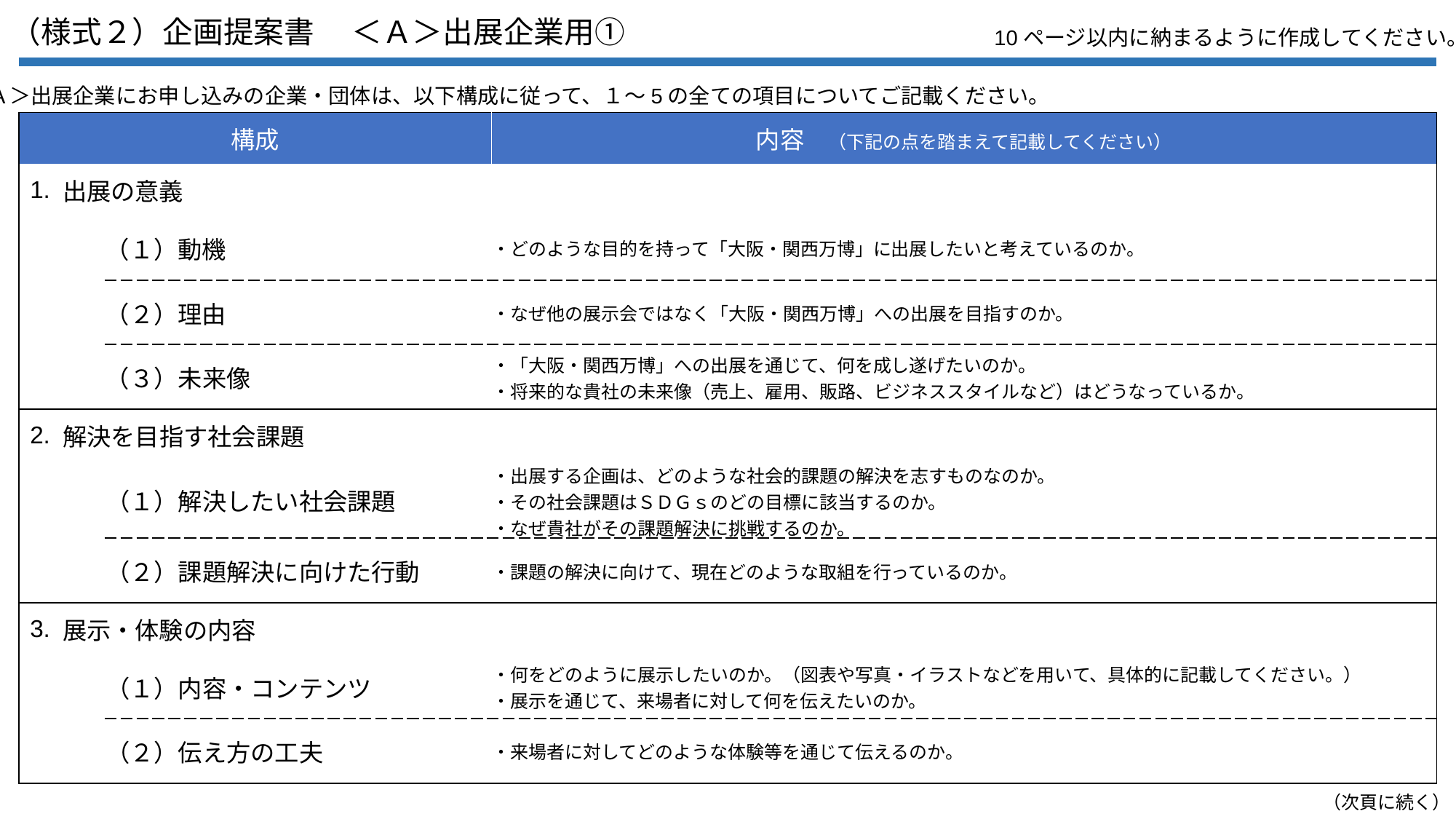

（様式２）企画提案書　 ＜Ａ＞出展企業用①
10ページ以内に納まるように作成してください。
＜Ａ＞出展企業にお申し込みの企業・団体は、以下構成に従って、１～5の全ての項目についてご記載ください。
| 構成 |  |  | 内容　（下記の点を踏まえて記載してください） |
| --- | --- | --- | --- |
| 1. | 出展の意義 |  |  |
|  |  | （１）動機 | ・どのような目的を持って「大阪・関西万博」に出展したいと考えているのか。 |
|  |  | （２）理由 | ・なぜ他の展示会ではなく「大阪・関西万博」への出展を目指すのか。 |
|  |  | （３）未来像 | ・「大阪・関西万博」への出展を通じて、何を成し遂げたいのか。 ・将来的な貴社の未来像（売上、雇用、販路、ビジネススタイルなど）はどうなっているか。 |
| 2. | 解決を目指す社会課題 |  |  |
|  |  | （１）解決したい社会課題 | ・出展する企画は、どのような社会的課題の解決を志すものなのか。 ・その社会課題はＳＤＧｓのどの目標に該当するのか。 ・なぜ貴社がその課題解決に挑戦するのか。 |
|  |  | （２）課題解決に向けた行動 | ・課題の解決に向けて、現在どのような取組を行っているのか。 |
| 3. | 展示・体験の内容 |  |  |
|  |  | （１）内容・コンテンツ | ・何をどのように展示したいのか。（図表や写真・イラストなどを用いて、具体的に記載してください。） ・展示を通じて、来場者に対して何を伝えたいのか。 |
|  |  | （２）伝え方の工夫 | ・来場者に対してどのような体験等を通じて伝えるのか。 |
（次頁に続く）